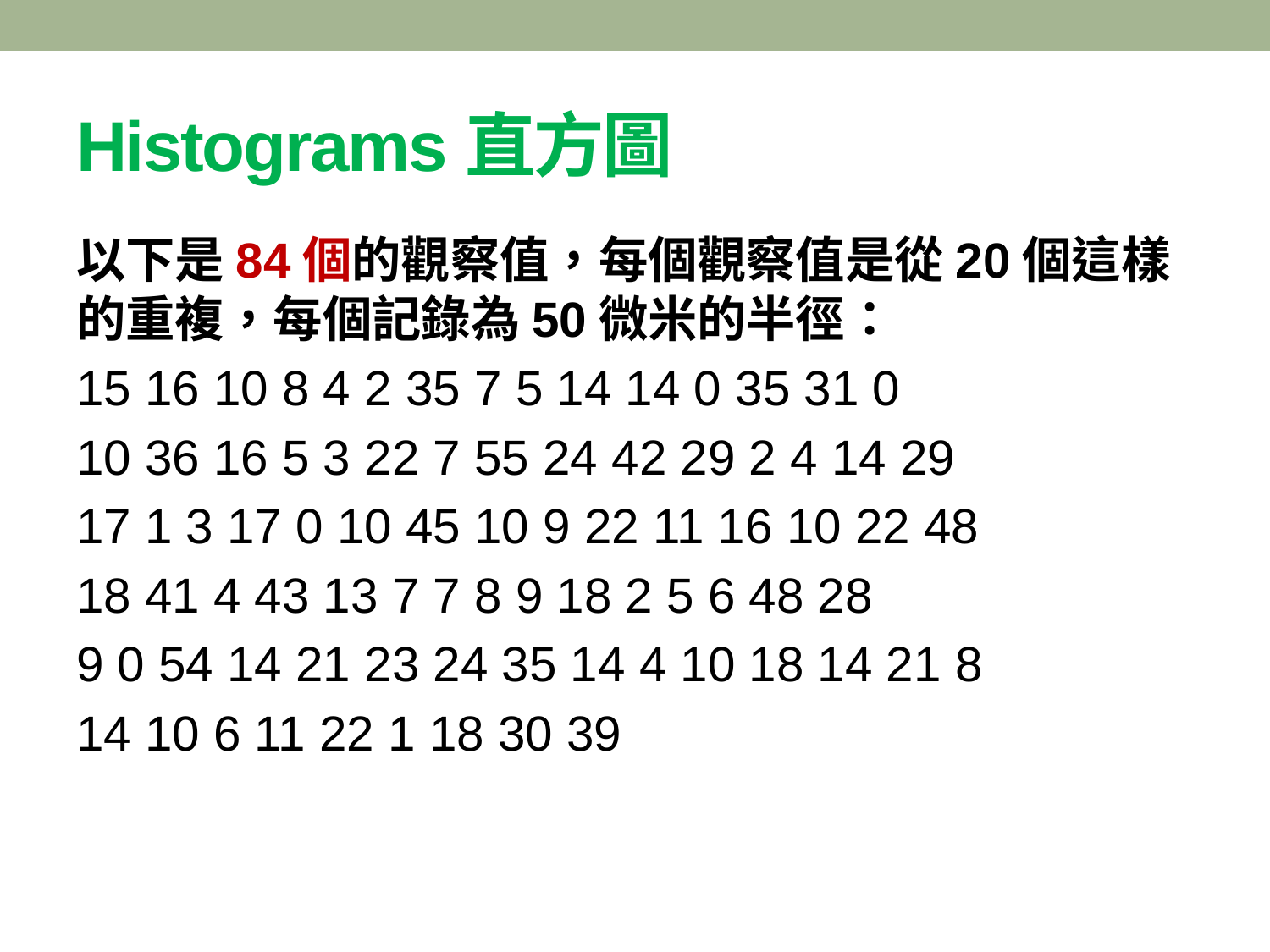

# Histograms直方圖
以下是84個的觀察值，每個觀察值是從20個這樣的重複，每個記錄為50微米的半徑：
15 16 10 8 4 2 35 7 5 14 14 0 35 31 0
10 36 16 5 3 22 7 55 24 42 29 2 4 14 29
17 1 3 17 0 10 45 10 9 22 11 16 10 22 48
18 41 4 43 13 7 7 8 9 18 2 5 6 48 28
9 0 54 14 21 23 24 35 14 4 10 18 14 21 8
14 10 6 11 22 1 18 30 39